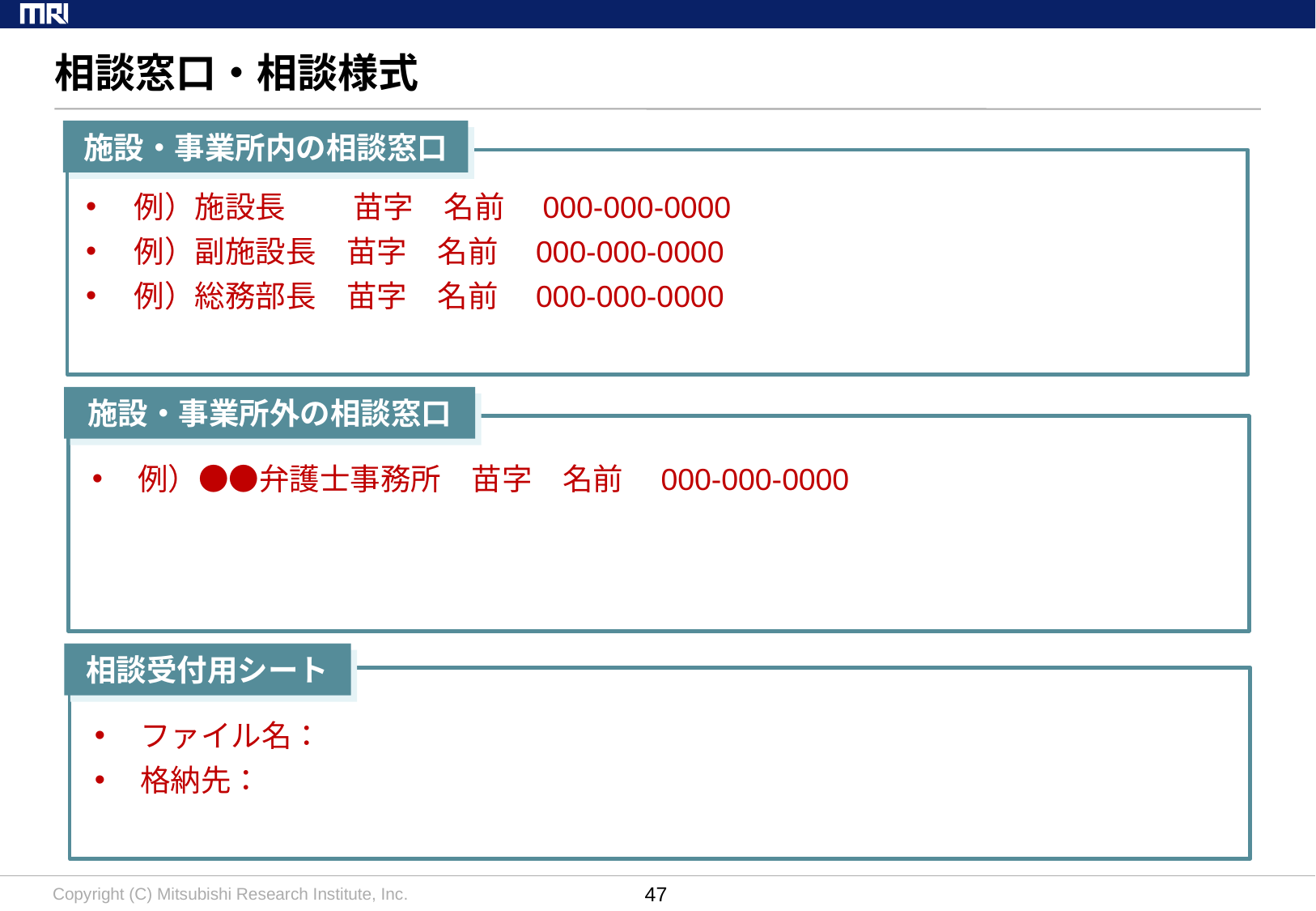

# 相談窓口・相談様式
施設・事業所内の相談窓口

例）施設長　　 苗字　名前　000-000-0000
例）副施設長　苗字　名前　000-000-0000
例）総務部長　苗字　名前　000-000-0000
施設・事業所外の相談窓口

例）●●弁護士事務所　苗字　名前　000-000-0000
相談受付用シート

ファイル名：
格納先：